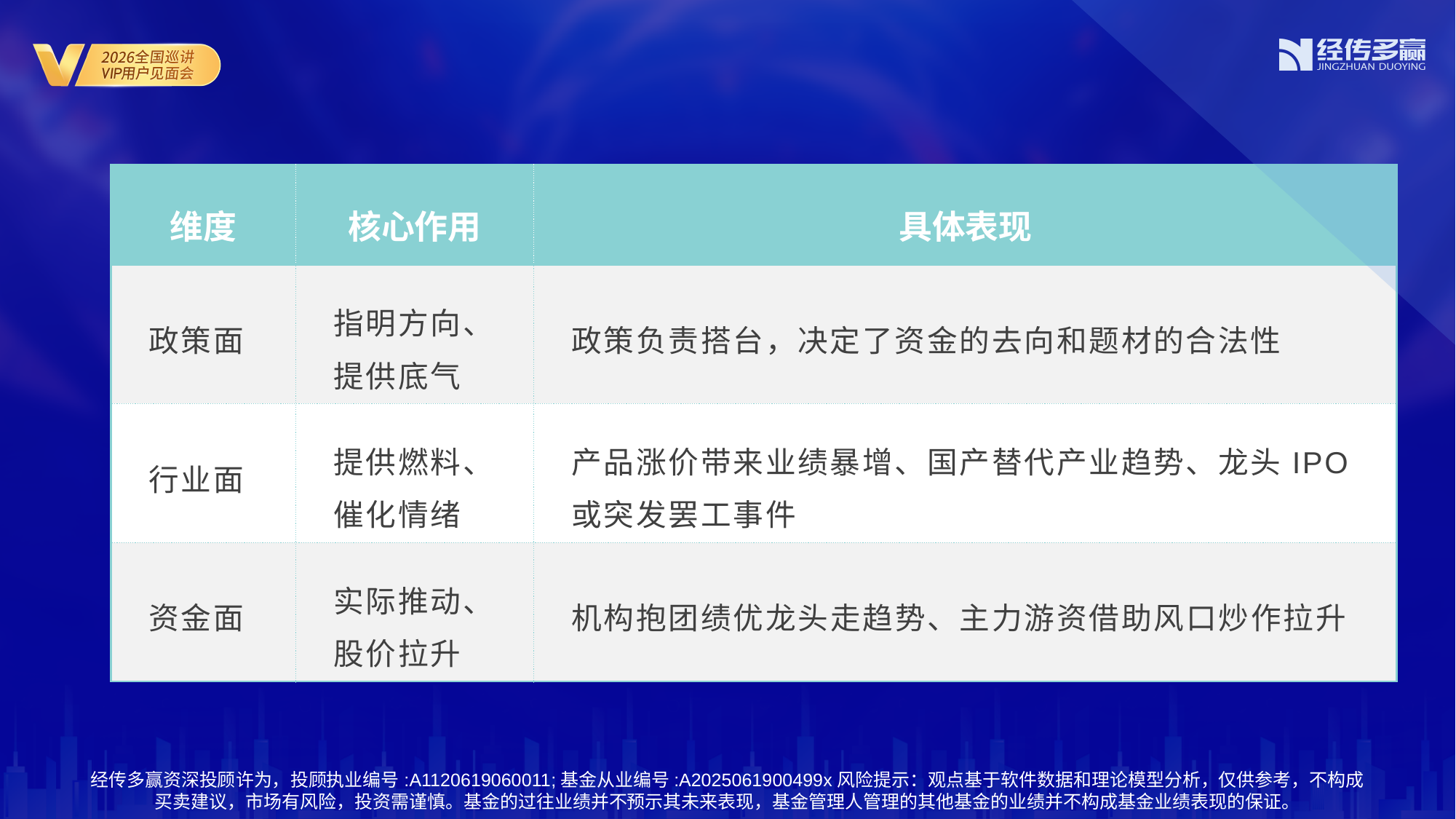

| 维度 | 核心作用 | 具体表现 |
| --- | --- | --- |
| 政策面 | 指明方向、提供底气 | 政策负责搭台，决定了资金的去向和题材的合法性 |
| 行业面 | 提供燃料、催化情绪 | 产品涨价带来业绩暴增、国产替代产业趋势、龙头IPO或突发罢工事件 |
| 资金面 | 实际推动、股价拉升 | 机构抱团绩优龙头走趋势、主力游资借助风口炒作拉升 |
经传多赢资深投顾许为，投顾执业编号:A1120619060011;基金从业编号:A2025061900499x风险提示：观点基于软件数据和理论模型分析，仅供参考，不构成买卖建议，市场有风险，投资需谨慎。基金的过往业绩并不预示其未来表现，基金管理人管理的其他基金的业绩并不构成基金业绩表现的保证。